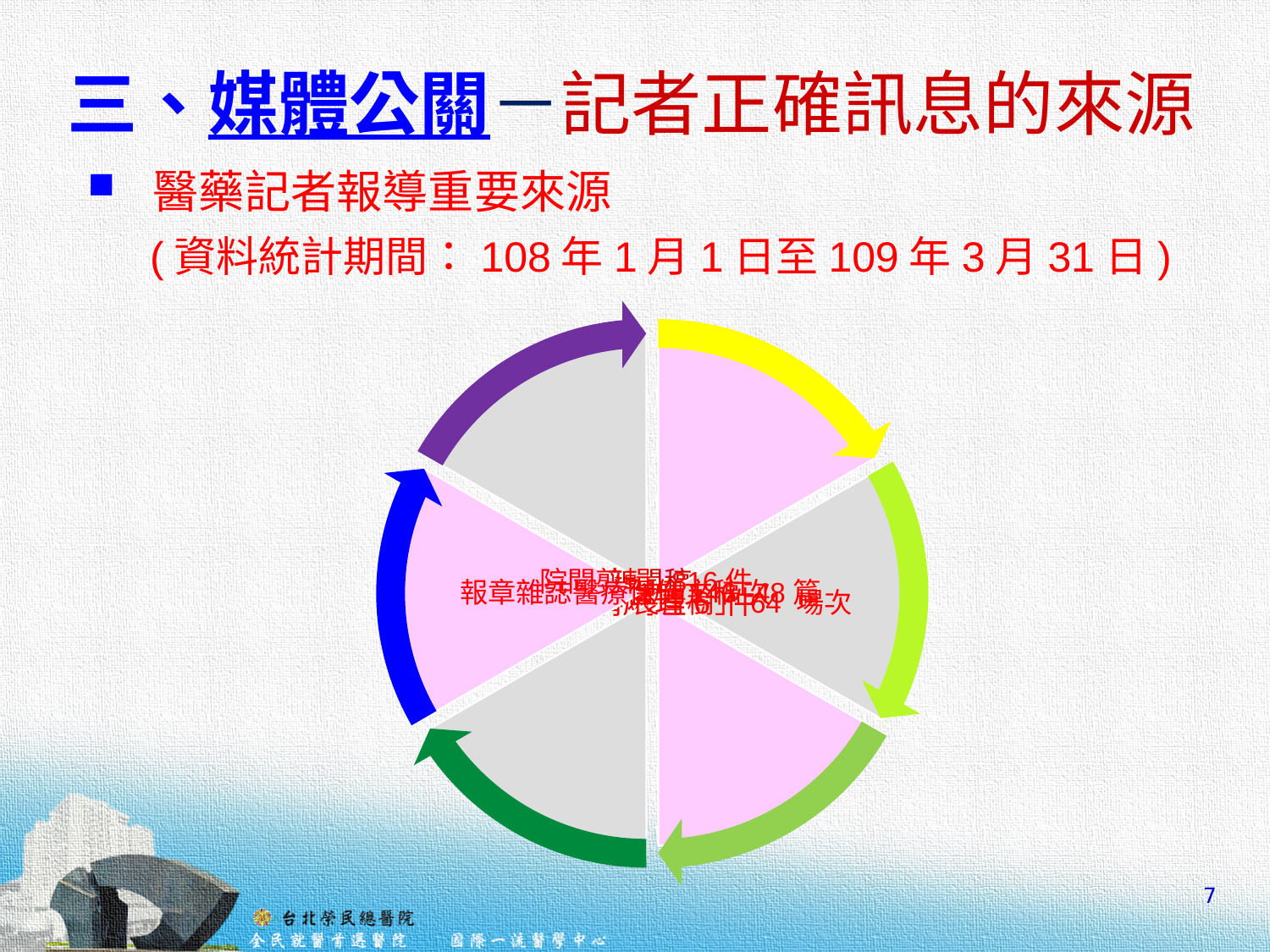

三、媒體公關－記者正確訊息的來源
醫藥記者報導重要來源
      (資料統計期間：108年1月1日至109年3月31日)
發佈新聞稿53篇
安排採訪  146次
輿情處理6 件
支援漢聲電台「長青樹」64 場次
報章雜誌醫療保健文稿 48篇
院聞剪輯  816件
7